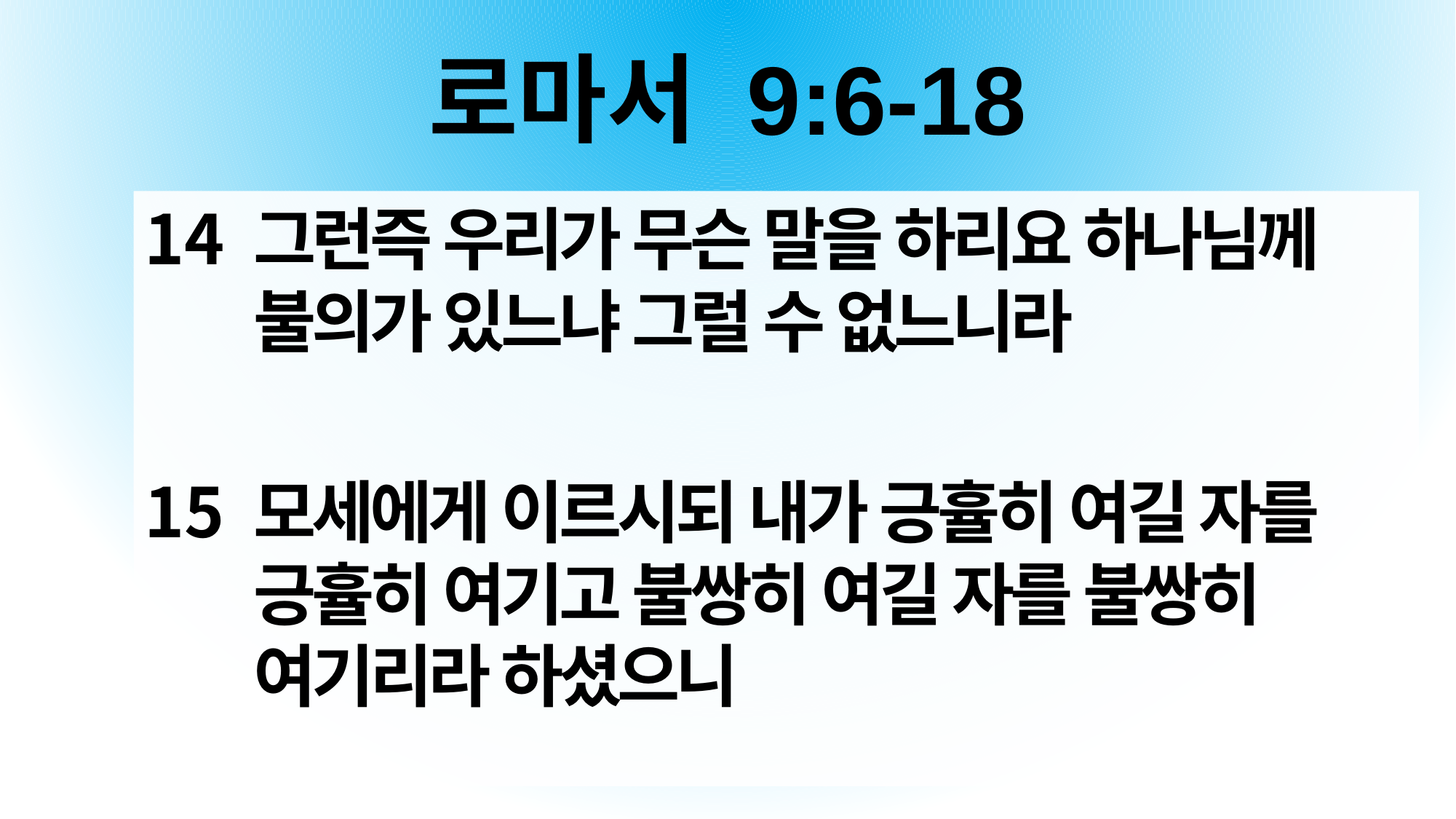

# 로마서 9:6-18
그런즉 우리가 무슨 말을 하리요 하나님께 불의가 있느냐 그럴 수 없느니라

모세에게 이르시되 내가 긍휼히 여길 자를 긍휼히 여기고 불쌍히 여길 자를 불쌍히 여기리라 하셨으니